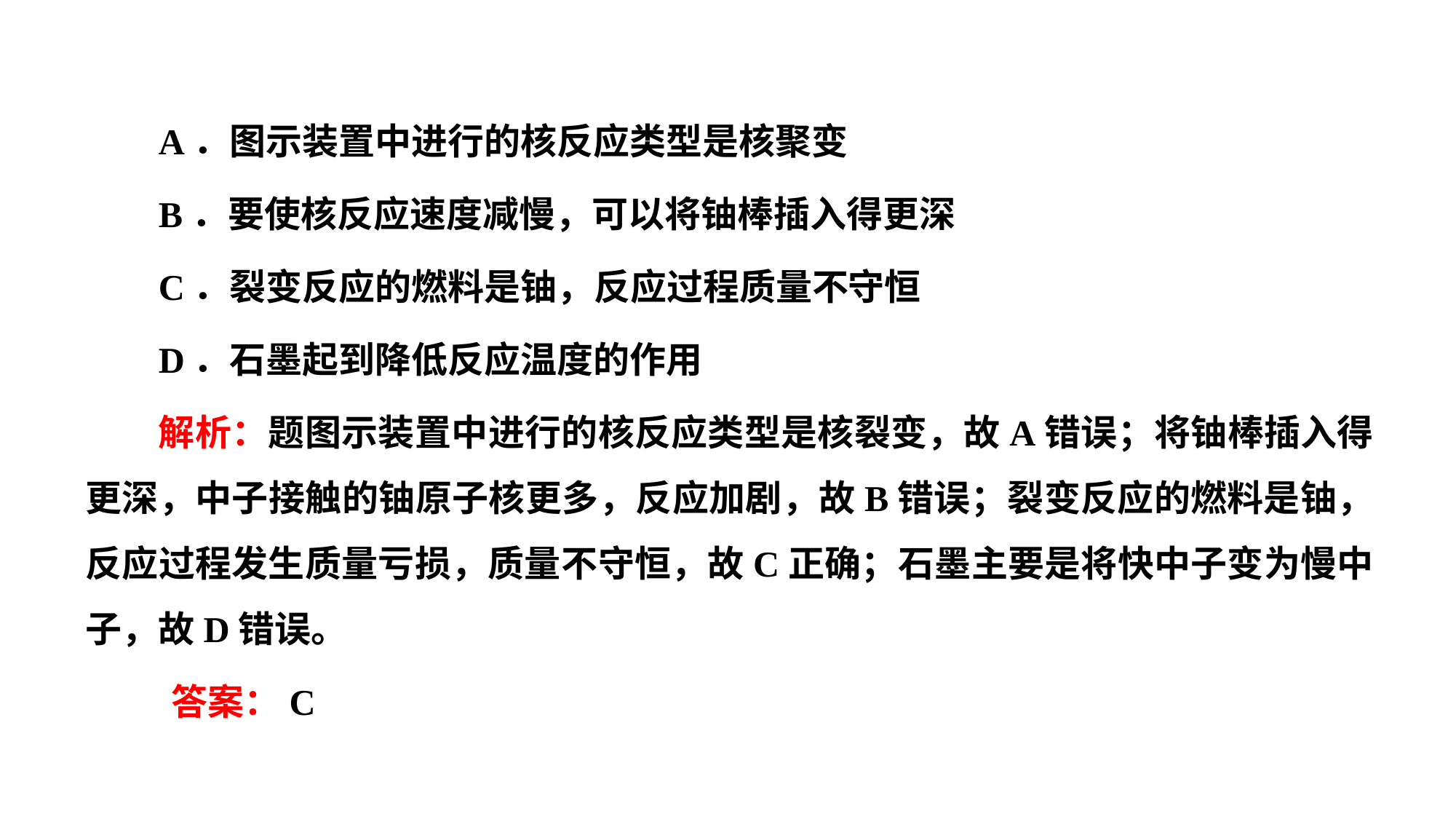

A．图示装置中进行的核反应类型是核聚变
B．要使核反应速度减慢，可以将铀棒插入得更深
C．裂变反应的燃料是铀，反应过程质量不守恒
D．石墨起到降低反应温度的作用
解析：题图示装置中进行的核反应类型是核裂变，故A错误；将铀棒插入得更深，中子接触的铀原子核更多，反应加剧，故B错误；裂变反应的燃料是铀，反应过程发生质量亏损，质量不守恒，故C正确；石墨主要是将快中子变为慢中子，故D错误。
答案：C